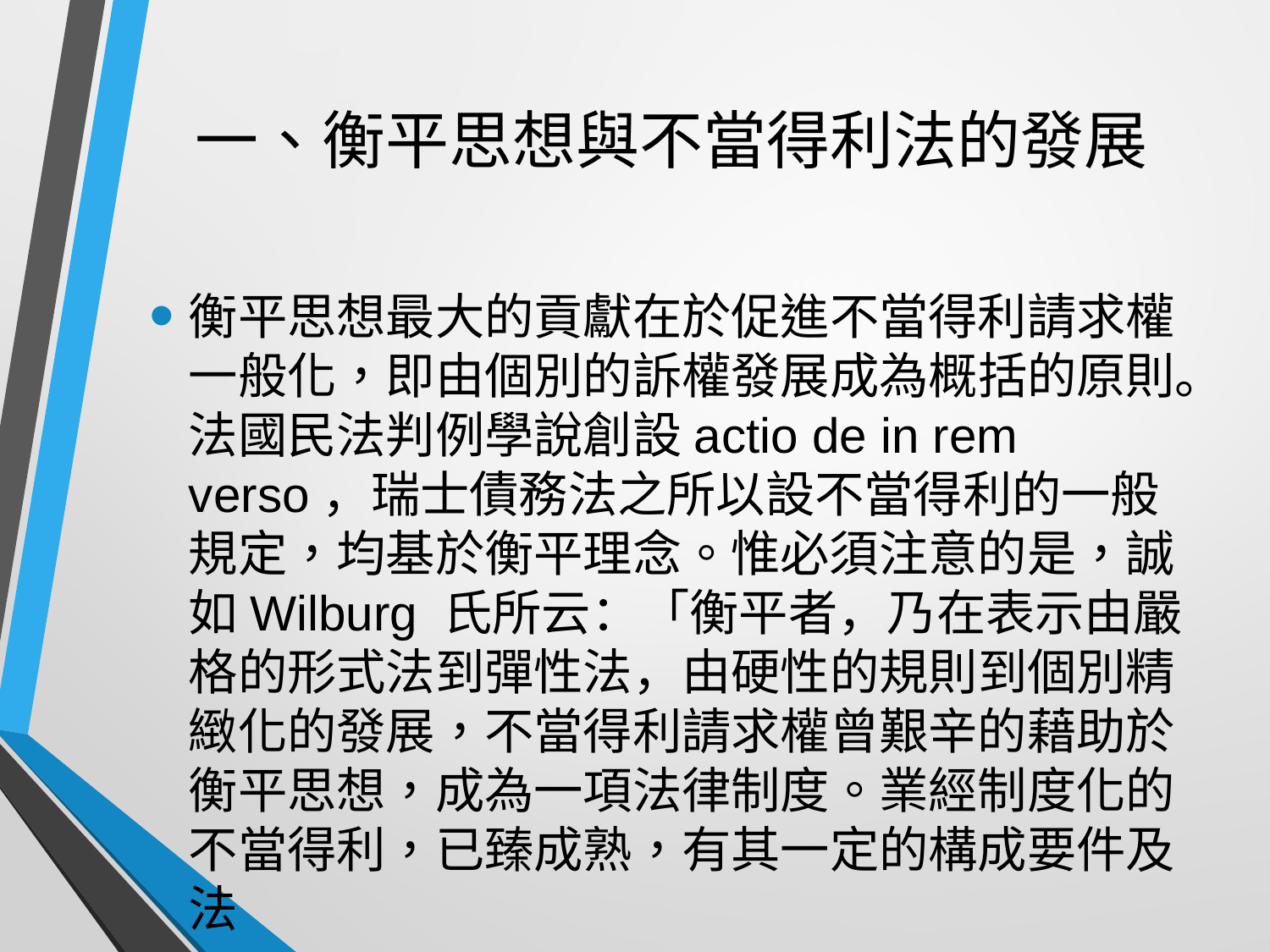

# 一、衡平思想與不當得利法的發展
衡平思想最大的貢獻在於促進不當得利請求權一般化，即由個別的訴權發展成為概括的原則。法國民法判例學說創設actio de in rem verso，瑞士債務法之所以設不當得利的一般規定，均基於衡平理念。惟必須注意的是，誠如Wilburg 氏所云：「衡平者，乃在表示由嚴格的形式法到彈性法，由硬性的規則到個別精緻化的發展，不當得利請求權曾艱辛的藉助於衡平思想，成為一項法律制度。業經制度化的不當得利，已臻成熟，有其一定的構成要件及法